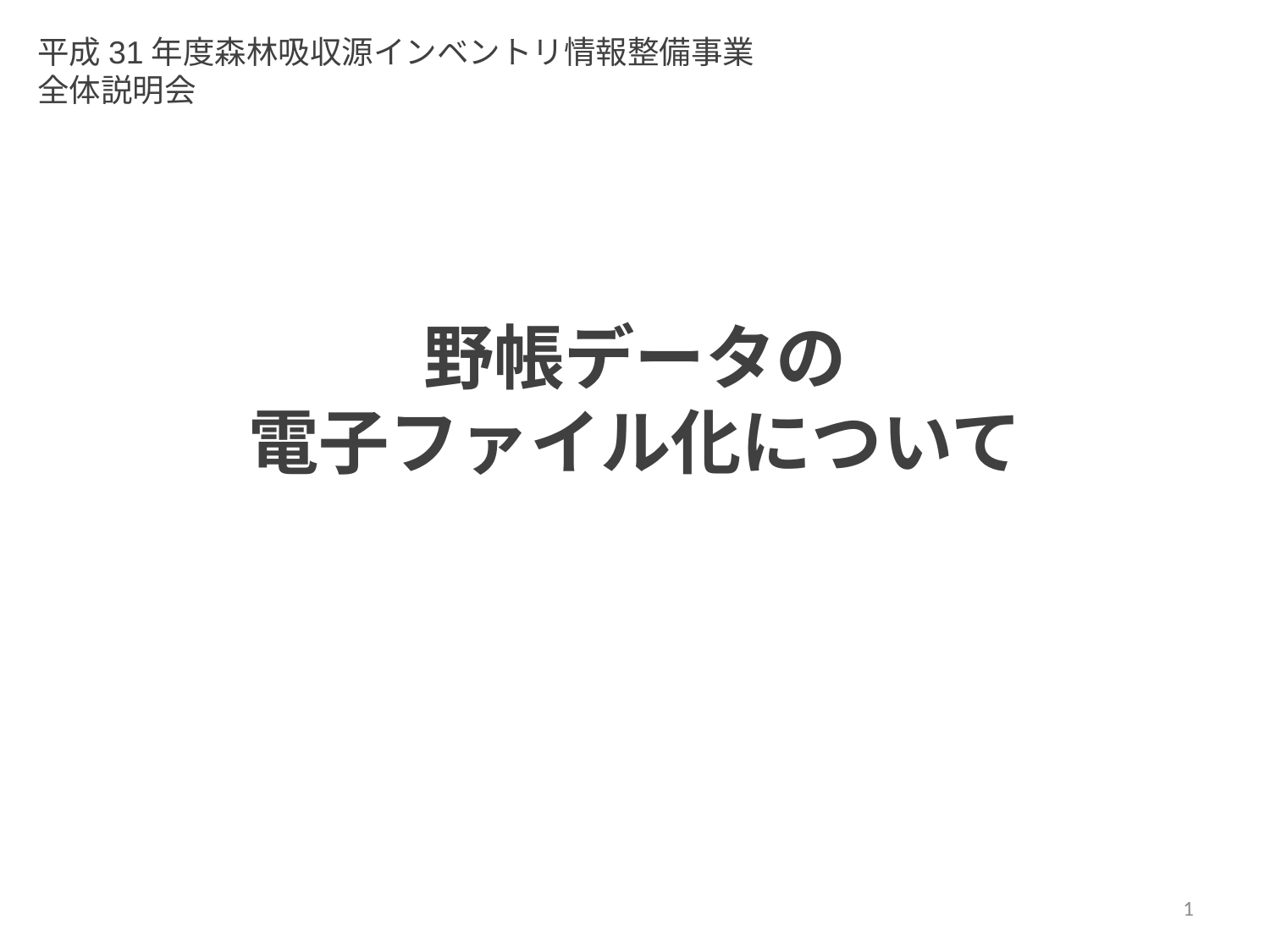

平成31年度森林吸収源インベントリ情報整備事業
全体説明会
# 野帳データの 電子ファイル化について

1